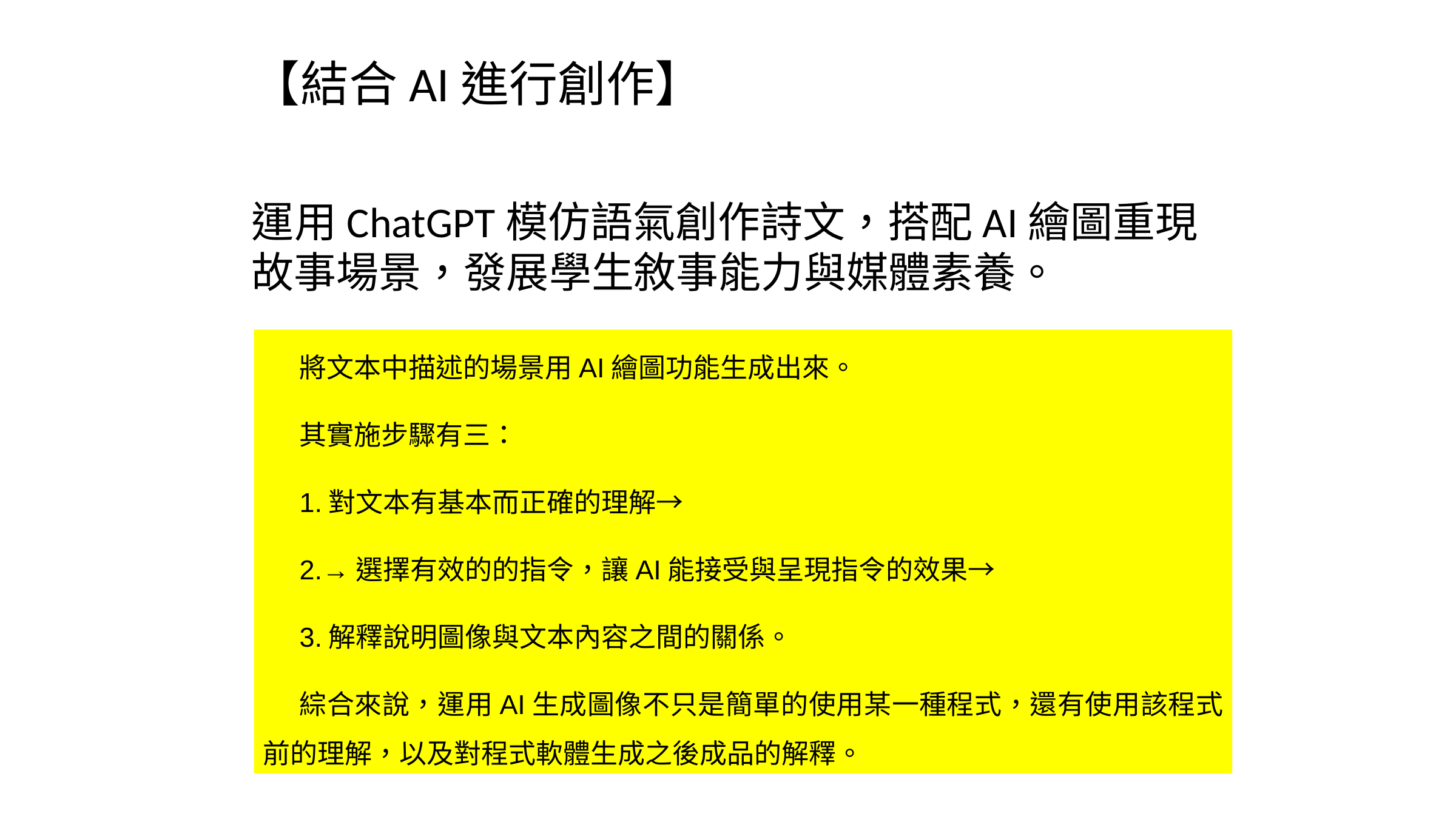

【結合AI進行創作】

運用ChatGPT模仿語氣創作詩文，搭配AI繪圖重現故事場景，發展學生敘事能力與媒體素養。
將文本中描述的場景用AI繪圖功能生成出來。
其實施步驟有三：
1.對文本有基本而正確的理解→
2.→選擇有效的的指令，讓AI能接受與呈現指令的效果→
3.解釋說明圖像與文本內容之間的關係。
綜合來說，運用AI生成圖像不只是簡單的使用某一種程式，還有使用該程式前的理解，以及對程式軟體生成之後成品的解釋。